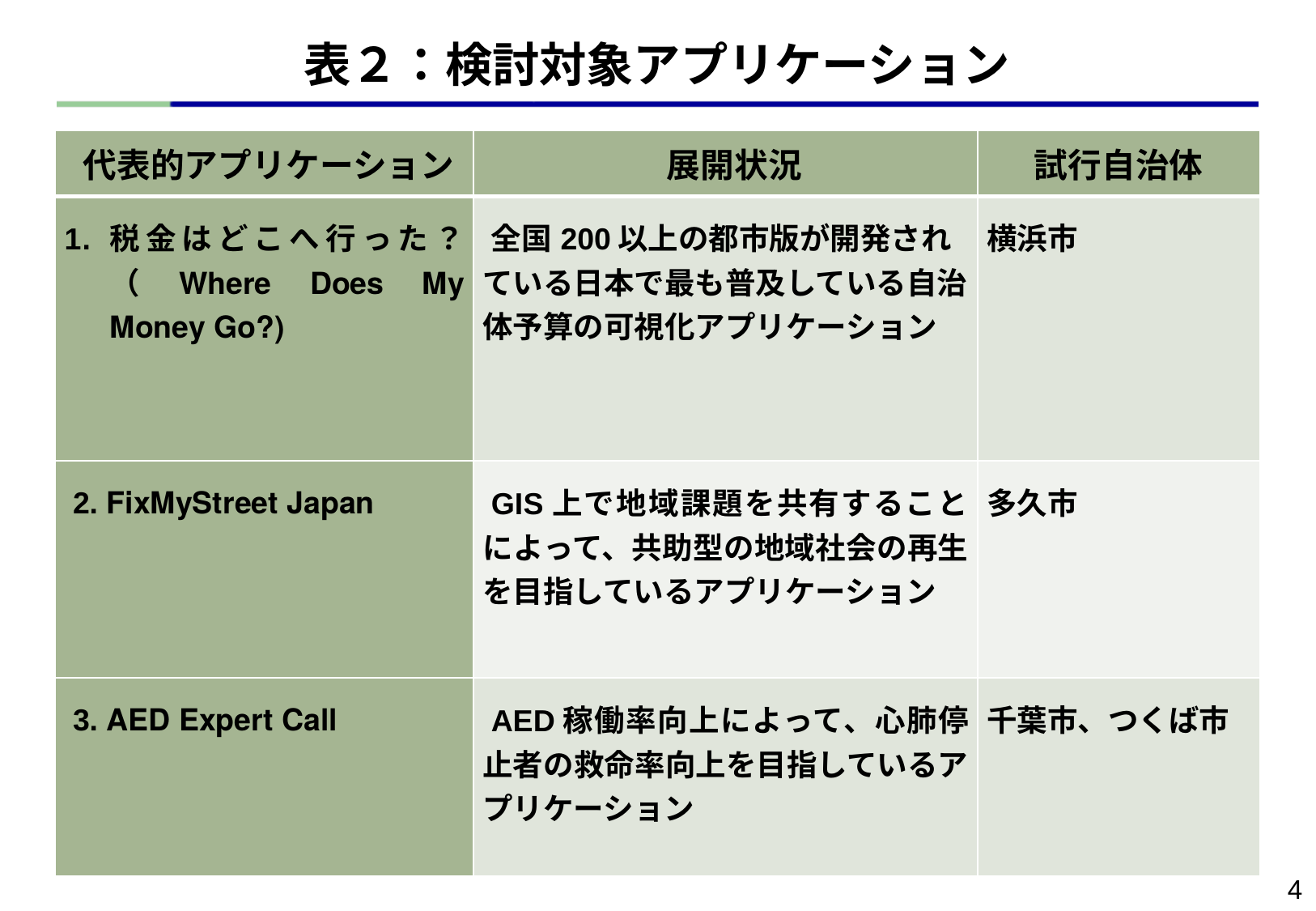

# 表２：検討対象アプリケーション
| 代表的アプリケーション | 展開状況 | 試行自治体 |
| --- | --- | --- |
| 税金はどこへ行った？（Where Does My Money Go?) | 全国200以上の都市版が開発されている日本で最も普及している自治体予算の可視化アプリケーション | 横浜市 |
| 2. FixMyStreet Japan | GIS上で地域課題を共有することによって、共助型の地域社会の再生を目指しているアプリケーション | 多久市 |
| 3. AED Expert Call | AED稼働率向上によって、心肺停止者の救命率向上を目指しているアプリケーション | 千葉市、つくば市 |